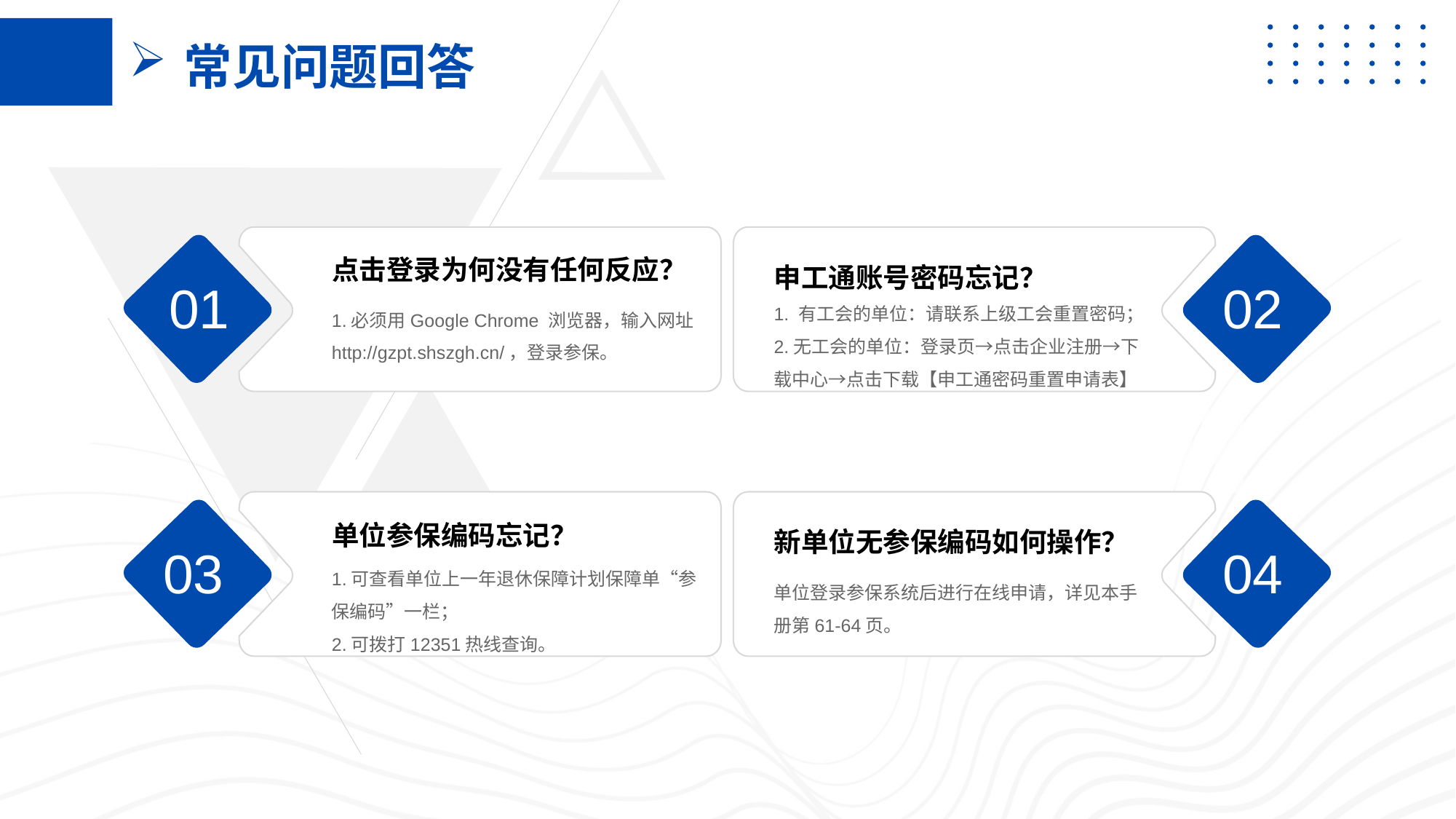

常见问题回答

点击登录为何没有任何反应？

申工通账号密码忘记？

01
02
1. 有工会的单位：请联系上级工会重置密码；
2.无工会的单位：登录页→点击企业注册→下载中心→点击下载【申工通密码重置申请表】
1.必须用Google Chrome 浏览器，输入网址http://gzpt.shszgh.cn/，登录参保。
FUTUR

单位参保编码忘记？

新单位无参保编码如何操作？

03
04
1.可查看单位上一年退休保障计划保障单“参保编码”一栏；
2.可拨打12351热线查询。
单位登录参保系统后进行在线申请，详见本手册第61-64页。